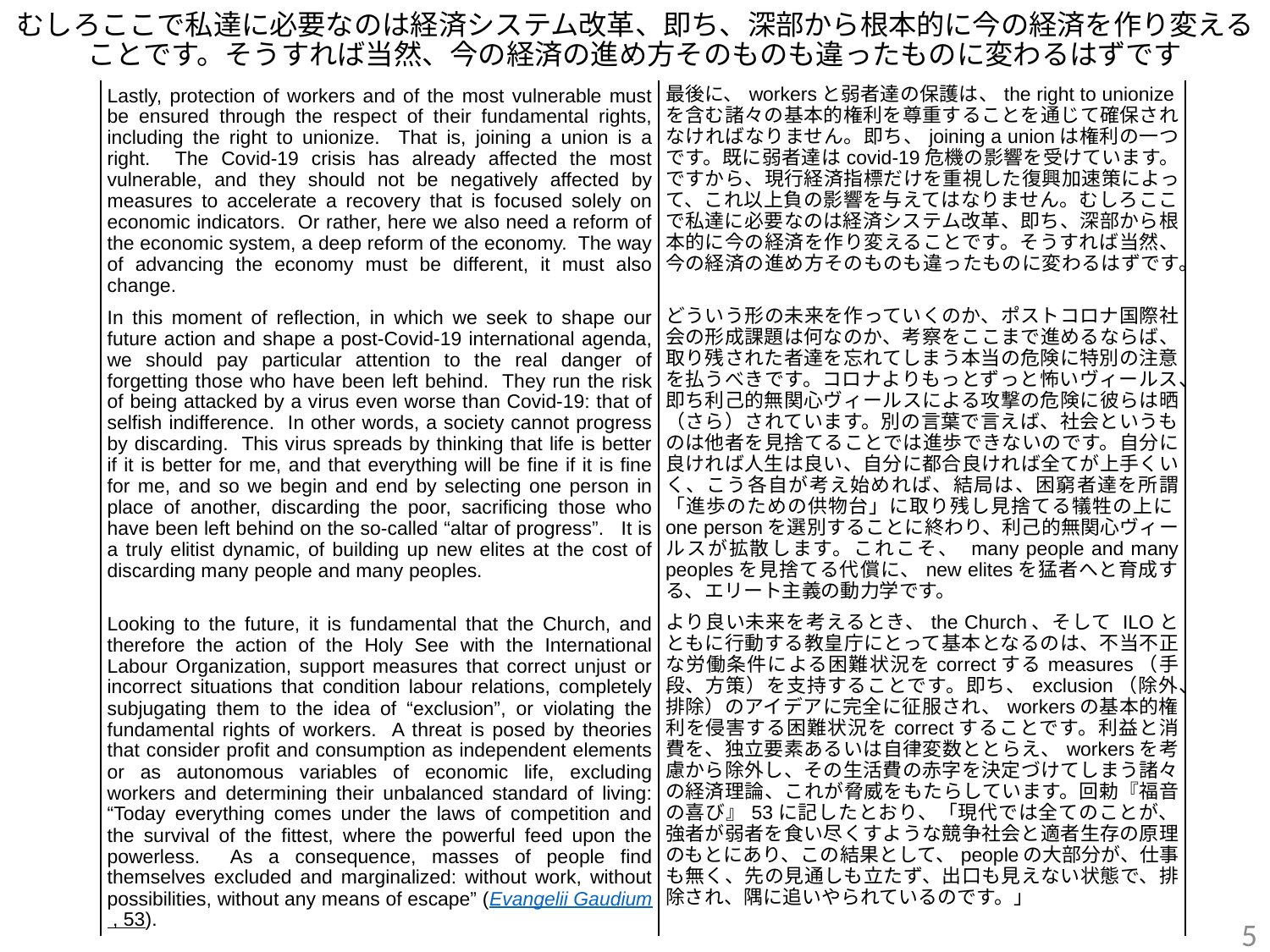

# むしろここで私達に必要なのは経済システム改革、即ち、深部から根本的に今の経済を作り変えることです。そうすれば当然、今の経済の進め方そのものも違ったものに変わるはずです
| Lastly, protection of workers and of the most vulnerable must be ensured through the respect of their fundamental rights, including the right to unionize. That is, joining a union is a right. The Covid-19 crisis has already affected the most vulnerable, and they should not be negatively affected by measures to accelerate a recovery that is focused solely on economic indicators. Or rather, here we also need a reform of the economic system, a deep reform of the economy. The way of advancing the economy must be different, it must also change. | 最後に、workersと弱者達の保護は、the right to unionizeを含む諸々の基本的権利を尊重することを通じて確保されなければなりません。即ち、joining a unionは権利の一つです。既に弱者達はcovid-19危機の影響を受けています。ですから、現行経済指標だけを重視した復興加速策によって、これ以上負の影響を与えてはなりません。むしろここで私達に必要なのは経済システム改革、即ち、深部から根本的に今の経済を作り変えることです。そうすれば当然、今の経済の進め方そのものも違ったものに変わるはずです。 |
| --- | --- |
| In this moment of reflection, in which we seek to shape our future action and shape a post-Covid-19 international agenda, we should pay particular attention to the real danger of forgetting those who have been left behind. They run the risk of being attacked by a virus even worse than Covid-19: that of selfish indifference. In other words, a society cannot progress by discarding. This virus spreads by thinking that life is better if it is better for me, and that everything will be fine if it is fine for me, and so we begin and end by selecting one person in place of another, discarding the poor, sacrificing those who have been left behind on the so-called “altar of progress”.  It is a truly elitist dynamic, of building up new elites at the cost of discarding many people and many peoples. | どういう形の未来を作っていくのか、ポストコロナ国際社会の形成課題は何なのか、考察をここまで進めるならば、取り残された者達を忘れてしまう本当の危険に特別の注意を払うべきです。コロナよりもっとずっと怖いヴィールス、即ち利己的無関心ヴィールスによる攻撃の危険に彼らは晒（さら）されています。別の言葉で言えば、社会というものは他者を見捨てることでは進歩できないのです。自分に良ければ人生は良い、自分に都合良ければ全てが上手くいく、こう各自が考え始めれば、結局は、困窮者達を所謂「進歩のための供物台」に取り残し見捨てる犠牲の上にone personを選別することに終わり、利己的無関心ヴィールスが拡散します。これこそ、 many people and many peoplesを見捨てる代償に、new elitesを猛者へと育成する、エリート主義の動力学です。 |
| Looking to the future, it is fundamental that the Church, and therefore the action of the Holy See with the International Labour Organization, support measures that correct unjust or incorrect situations that condition labour relations, completely subjugating them to the idea of “exclusion”, or violating the fundamental rights of workers. A threat is posed by theories that consider profit and consumption as independent elements or as autonomous variables of economic life, excluding workers and determining their unbalanced standard of living: “Today everything comes under the laws of competition and the survival of the fittest, where the powerful feed upon the powerless. As a consequence, masses of people find themselves excluded and marginalized: without work, without possibilities, without any means of escape” (Evangelii Gaudium , 53). | より良い未来を考えるとき、the Church、そして ILOとともに行動する教皇庁にとって基本となるのは、不当不正な労働条件による困難状況をcorrectするmeasures（手段、方策）を支持することです。即ち、exclusion（除外、排除）のアイデアに完全に征服され、workersの基本的権利を侵害する困難状況をcorrectすることです。利益と消費を、独立要素あるいは自律変数ととらえ、workersを考慮から除外し、その生活費の赤字を決定づけてしまう諸々の経済理論、これが脅威をもたらしています。回勅『福音の喜び』53に記したとおり、「現代では全てのことが、強者が弱者を食い尽くすような競争社会と適者生存の原理のもとにあり、この結果として、peopleの大部分が、仕事も無く、先の見通しも立たず、出口も見えない状態で、排除され、隅に追いやられているのです。」 |
5